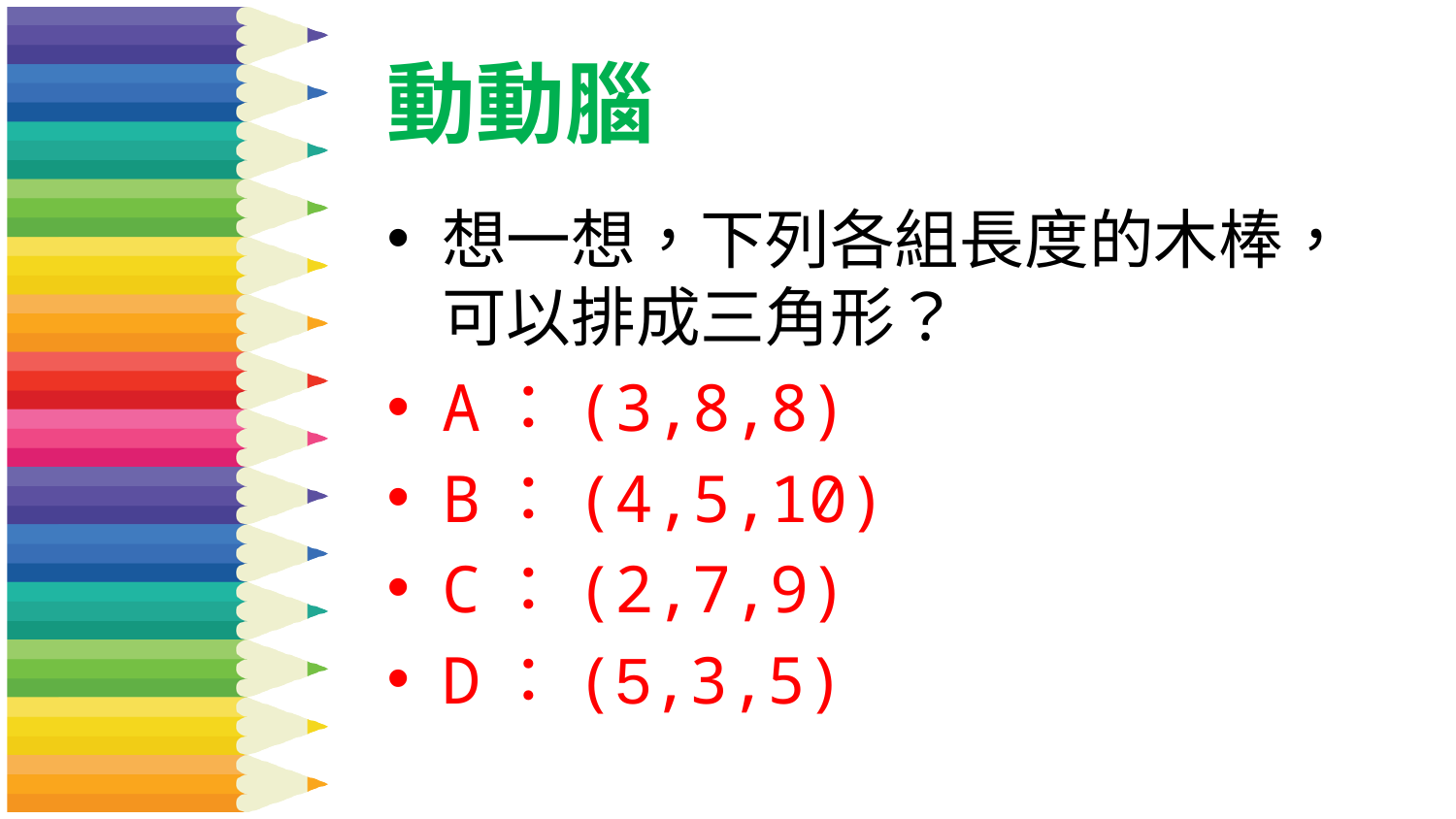

# 動動腦
想一想，下列各組長度的木棒，可以排成三角形？
A：(3,8,8)
B：(4,5,10)
C：(2,7,9)
D：(5,3,5)